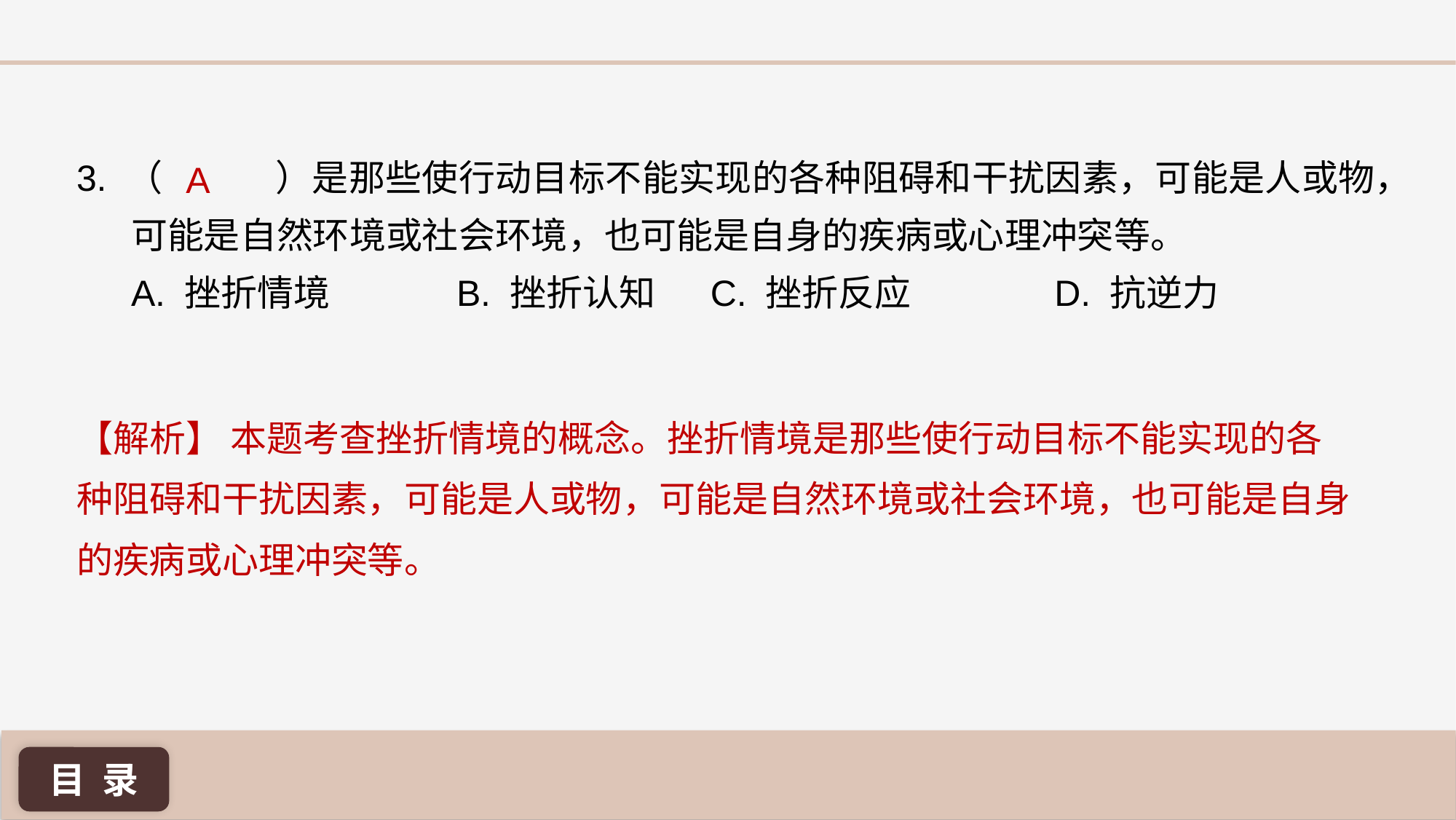

A
3. （ 	    ）是那些使行动目标不能实现的各种阻碍和干扰因素，可能是人或物，可能是自然环境或社会环境，也可能是自身的疾病或心理冲突等。
A. 挫折情境	            B. 挫折认知 	   C. 挫折反应 	     D. 抗逆力
【解析】 本题考查挫折情境的概念。挫折情境是那些使行动目标不能实现的各种阻碍和干扰因素，可能是人或物，可能是自然环境或社会环境，也可能是自身的疾病或心理冲突等。